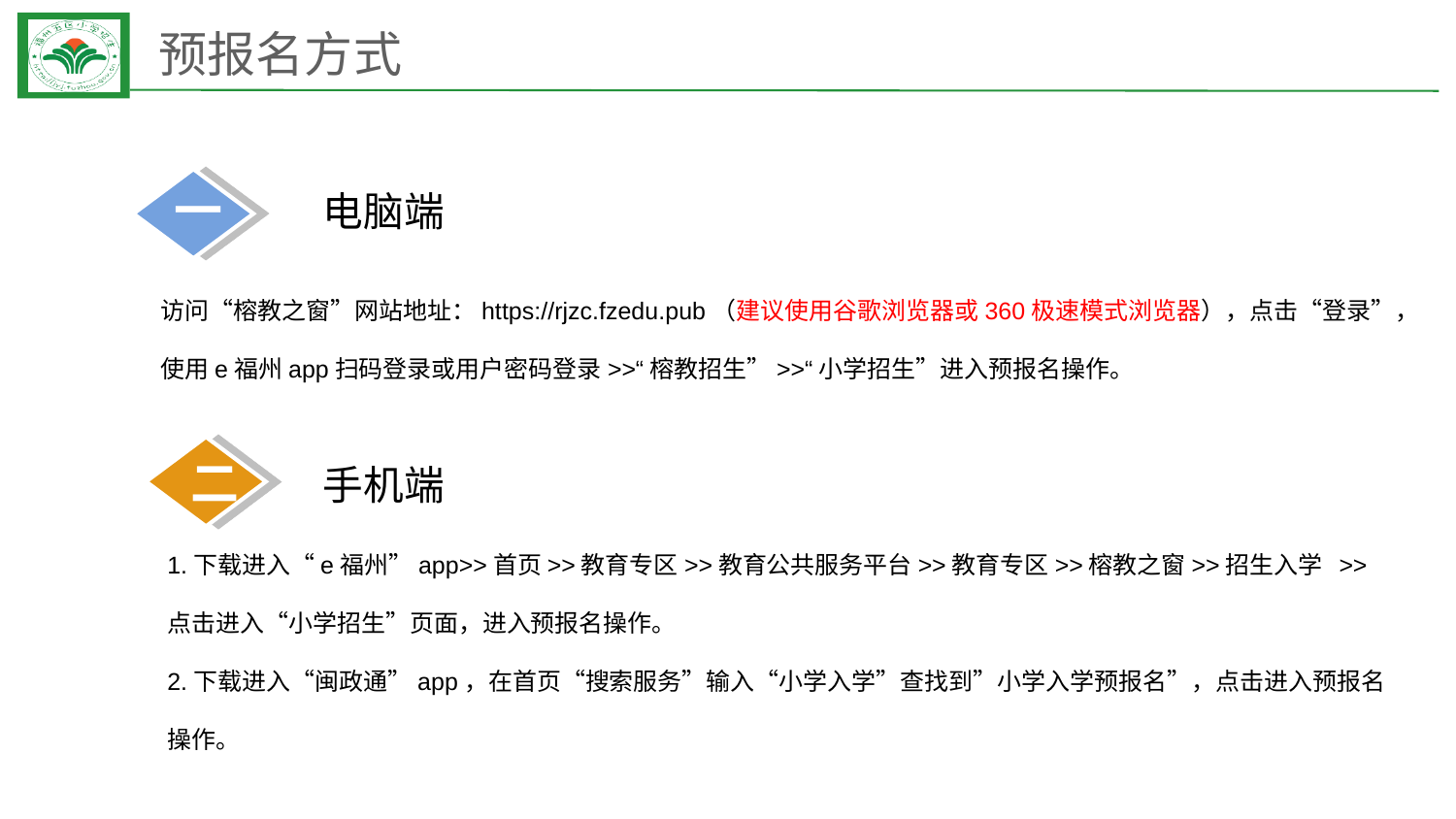

# 预报名方式
电脑端

一
访问“榕教之窗”网站地址：https://rjzc.fzedu.pub（建议使用谷歌浏览器或360极速模式浏览器），点击“登录”，使用e福州app扫码登录或用户密码登录>>“榕教招生”>>“小学招生”进入预报名操作。

二
手机端
1.下载进入“e福州”app>>首页>>教育专区>>教育公共服务平台>>教育专区>>榕教之窗>>招生入学  >>点击进入“小学招生”页面，进入预报名操作。
2.下载进入“闽政通”app，在首页“搜索服务”输入“小学入学”查找到”小学入学预报名”，点击进入预报名操作。